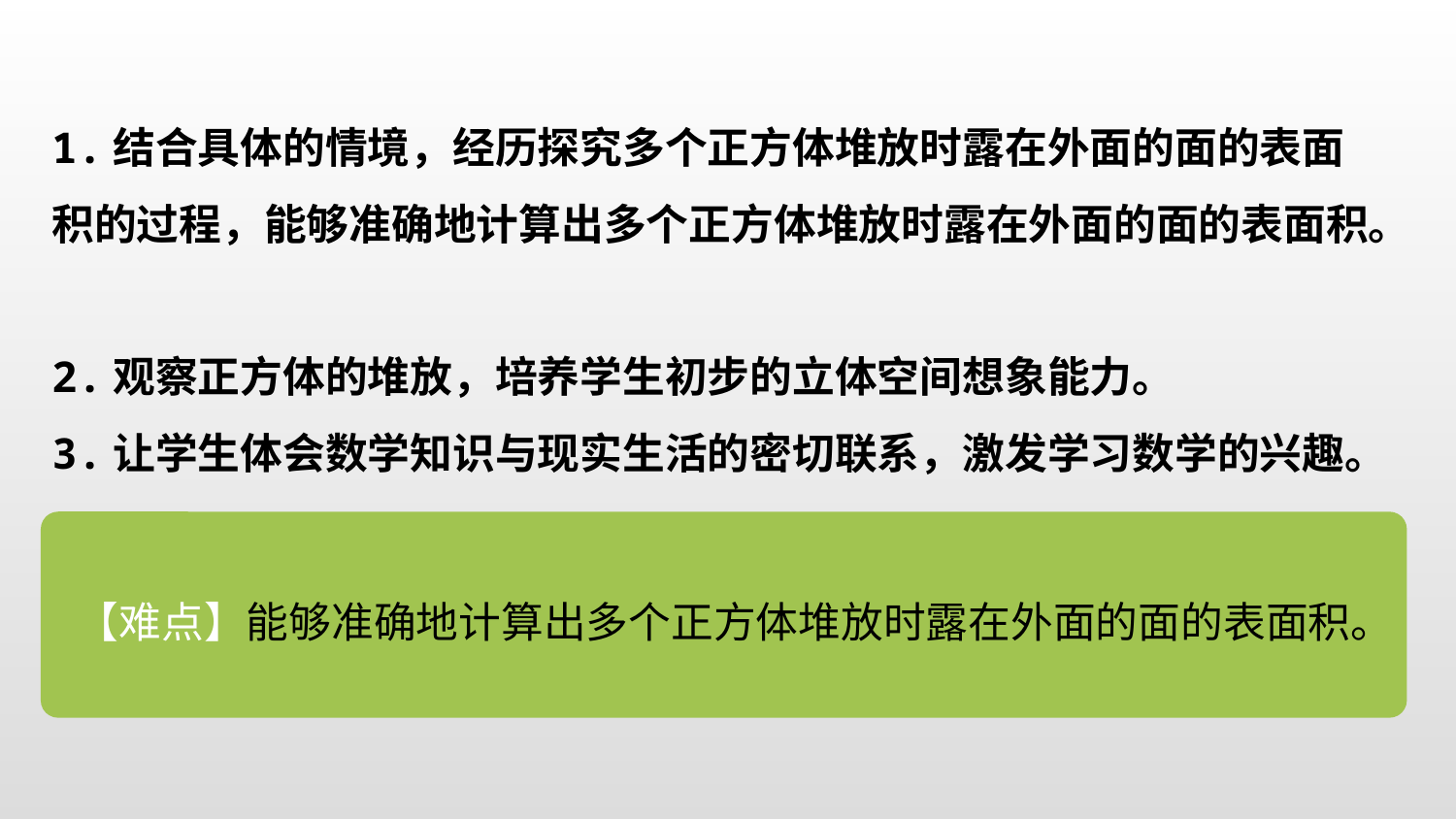

1.结合具体的情境，经历探究多个正方体堆放时露在外面的面的表面积的过程，能够准确地计算出多个正方体堆放时露在外面的面的表面积。
2.观察正方体的堆放，培养学生初步的立体空间想象能力。
3.让学生体会数学知识与现实生活的密切联系，激发学习数学的兴趣。

 【难点】能够准确地计算出多个正方体堆放时露在外面的面的表面积。